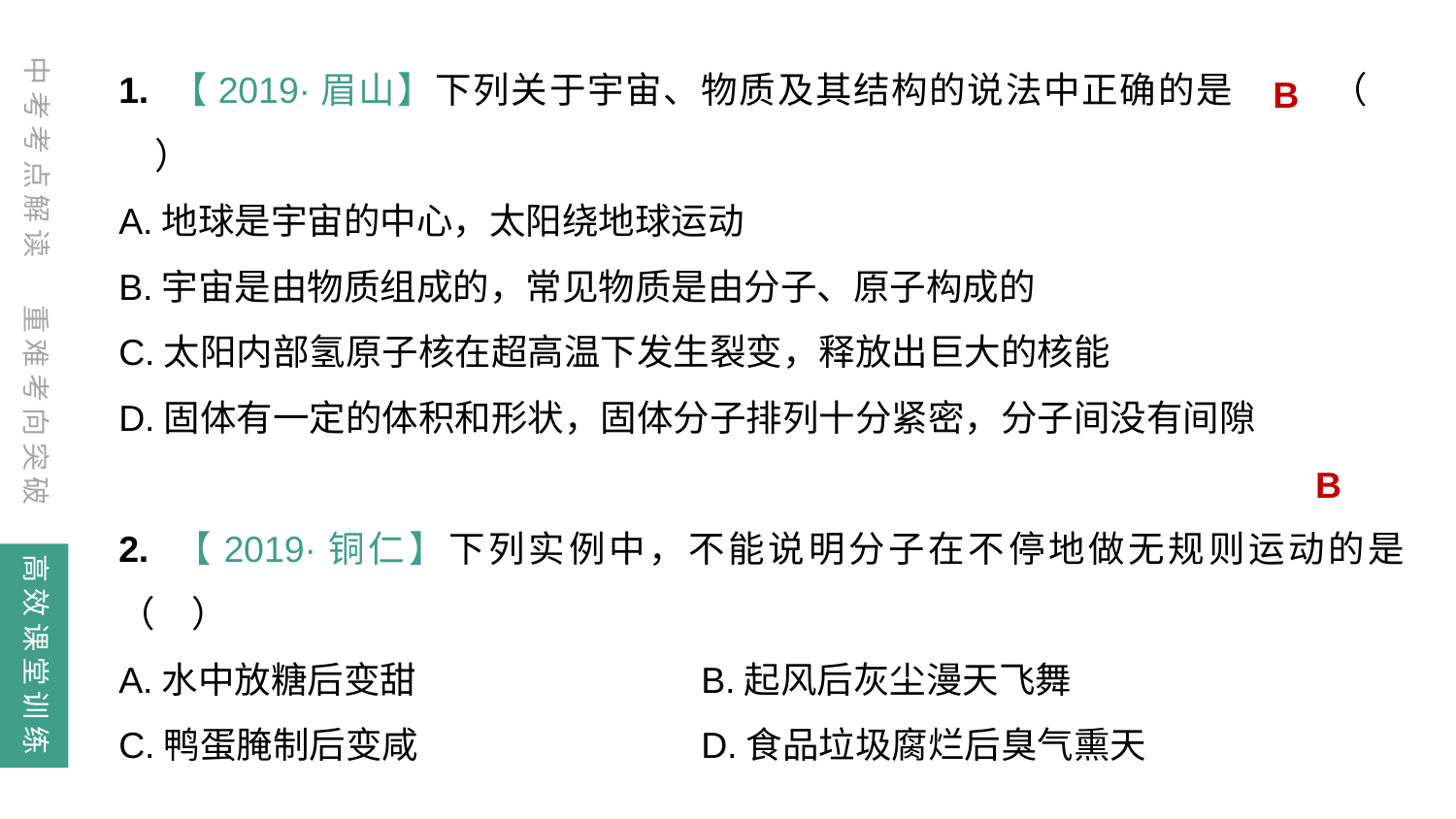

1. 【2019·眉山】下列关于宇宙、物质及其结构的说法中正确的是	（　　）
A.地球是宇宙的中心，太阳绕地球运动
B.宇宙是由物质组成的，常见物质是由分子、原子构成的
C.太阳内部氢原子核在超高温下发生裂变，释放出巨大的核能
D.固体有一定的体积和形状，固体分子排列十分紧密，分子间没有间隙

2. 【2019·铜仁】下列实例中，不能说明分子在不停地做无规则运动的是（　）
A.水中放糖后变甜		B.起风后灰尘漫天飞舞
C.鸭蛋腌制后变咸		D.食品垃圾腐烂后臭气熏天
B
中考考点解读
重难考向突破
B
高效课堂训练